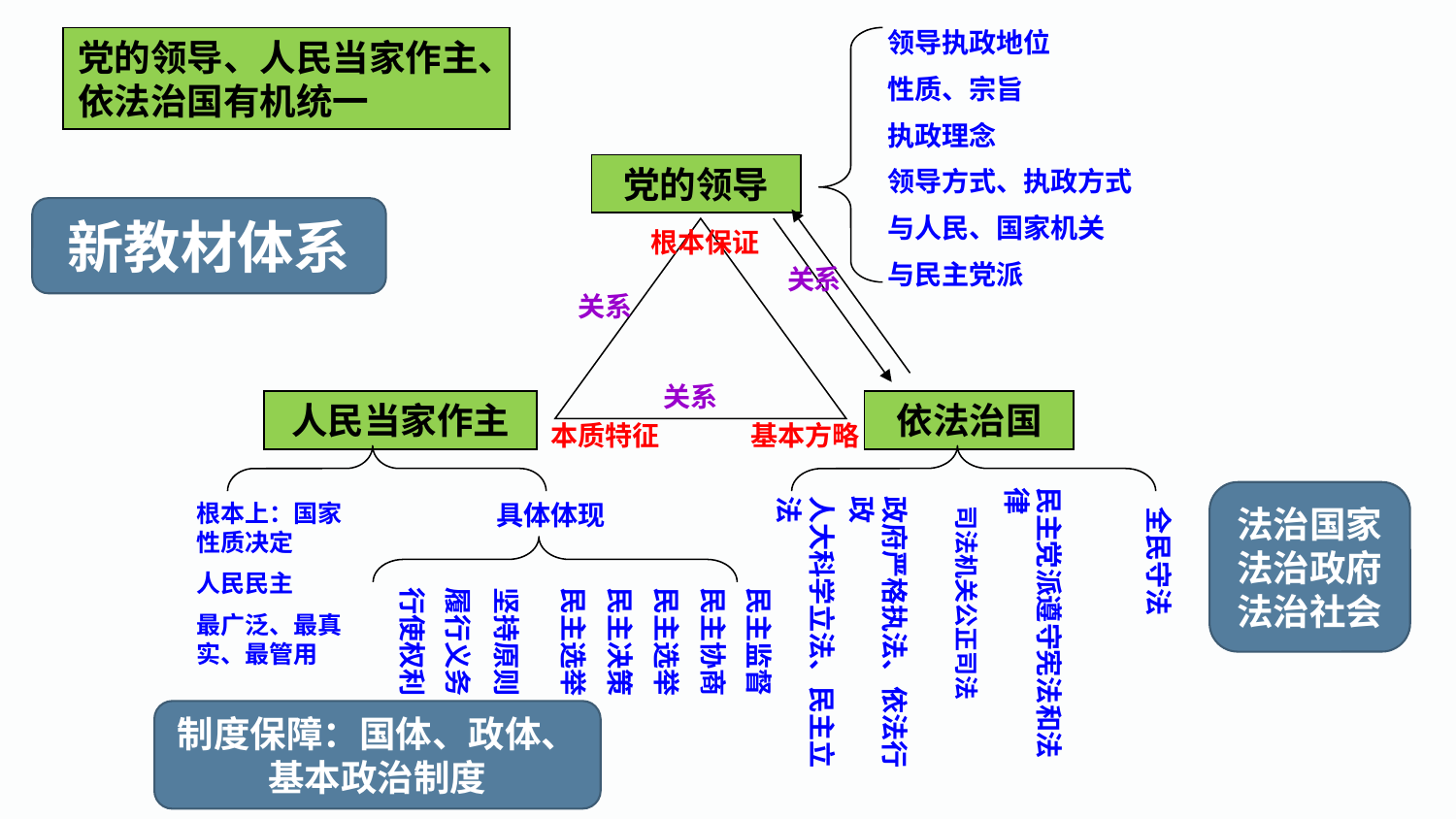

领导执政地位
性质、宗旨
执政理念
领导方式、执政方式
与人民、国家机关
与民主党派
党的领导、人民当家作主、依法治国有机统一

党的领导
新教材体系

根本保证

关系
关系

关系

人民当家作主
依法治国
本质特征
基本方略
民主党派遵守宪法和法律
人大科学立法、民主立法
政府严格执法、依法行政
法治国家
法治政府
法治社会
具体体现
根本上：国家性质决定
人民民主
最广泛、最真实、最管用
司法机关公正司法
全民守法
行使权利
履行义务
坚持原则
民主监督
民主协商
民主选举
民主决策
民主选举
制度保障：国体、政体、基本政治制度